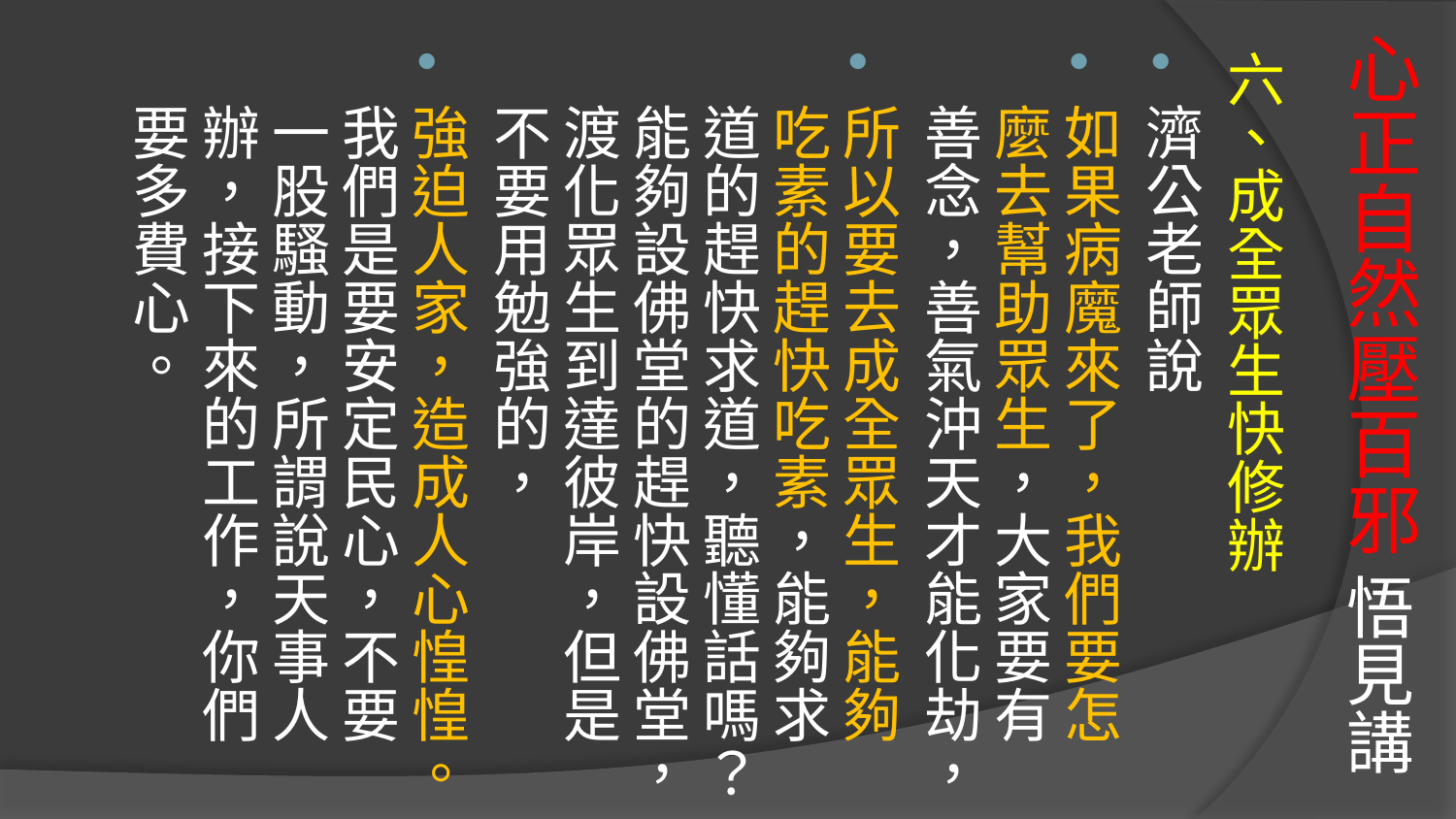

# 心正自然壓百邪 悟見講
六、成全眾生快修辦
濟公老師說
如果病魔來了，我們要怎麼去幫助眾生，大家要有善念，善氣沖天才能化劫，
所以要去成全眾生，能夠吃素的趕快吃素，能夠求道的趕快求道，聽懂話嗎？能夠設佛堂的趕快設佛堂，渡化眾生到達彼岸，但是不要用勉強的，
強迫人家，造成人心惶惶。我們是要安定民心，不要一股騷動，所謂說天事人辦，接下來的工作，你們要多費心。